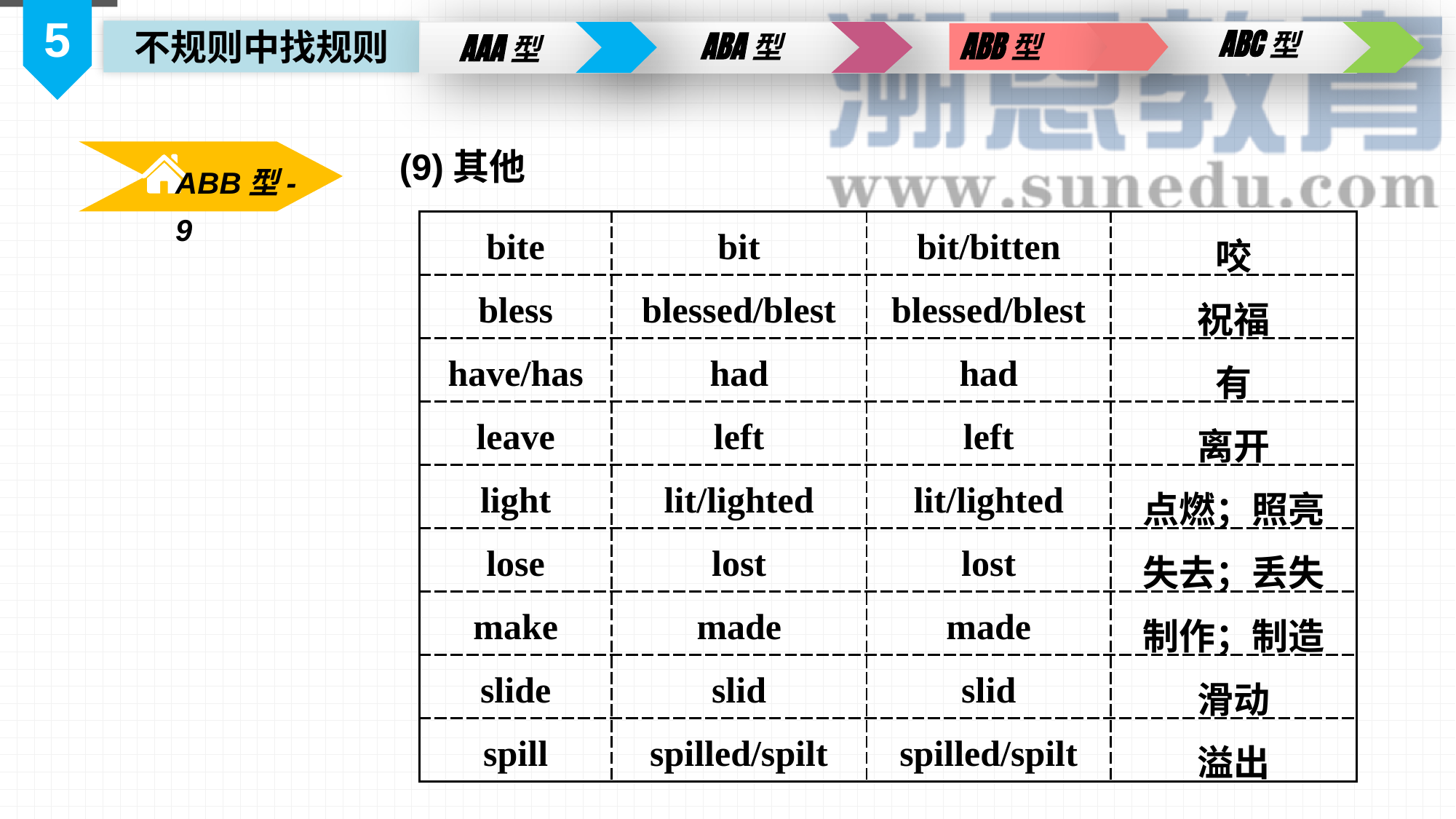

5
ABC型
不规则中找规则

ABA型
ABB型

AAA型
(9)其他

ABB型-9
| bite | bit | bit/bitten | 咬 |
| --- | --- | --- | --- |
| bless | blessed/blest | blessed/blest | 祝福 |
| have/has | had | had | 有 |
| leave | left | left | 离开 |
| light | lit/lighted | lit/lighted | 点燃；照亮 |
| lose | lost | lost | 失去；丢失 |
| make | made | made | 制作；制造 |
| slide | slid | slid | 滑动 |
| spill | spilled/spilt | spilled/spilt | 溢出 |